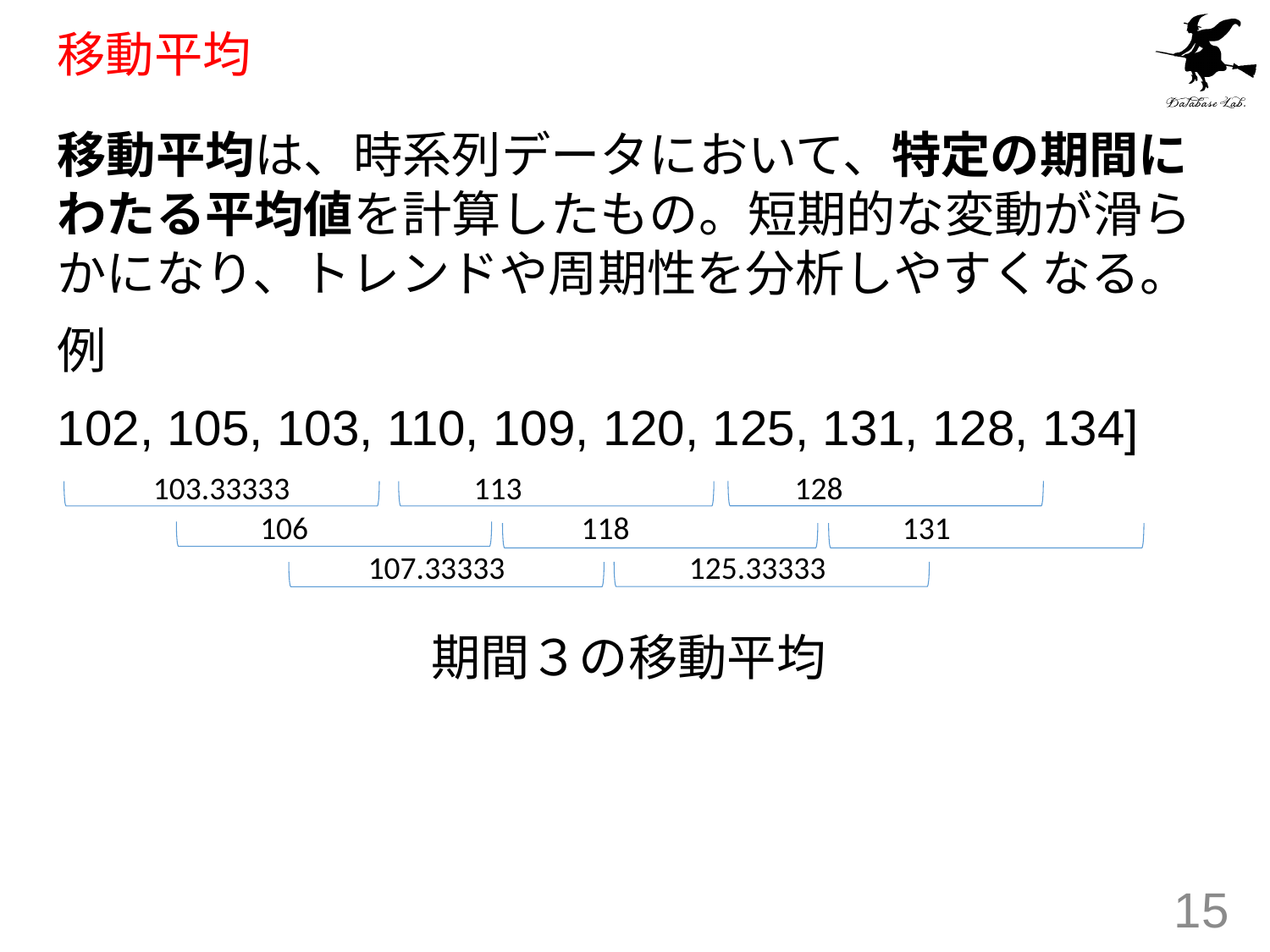

# 移動平均
移動平均は、時系列データにおいて、特定の期間にわたる平均値を計算したもの。短期的な変動が滑らかになり、トレンドや周期性を分析しやすくなる。
例
102, 105, 103, 110, 109, 120, 125, 131, 128, 134]

      　　　　　　期間３の移動平均

103.33333
113
128
106
118
131
107.33333
125.33333
15